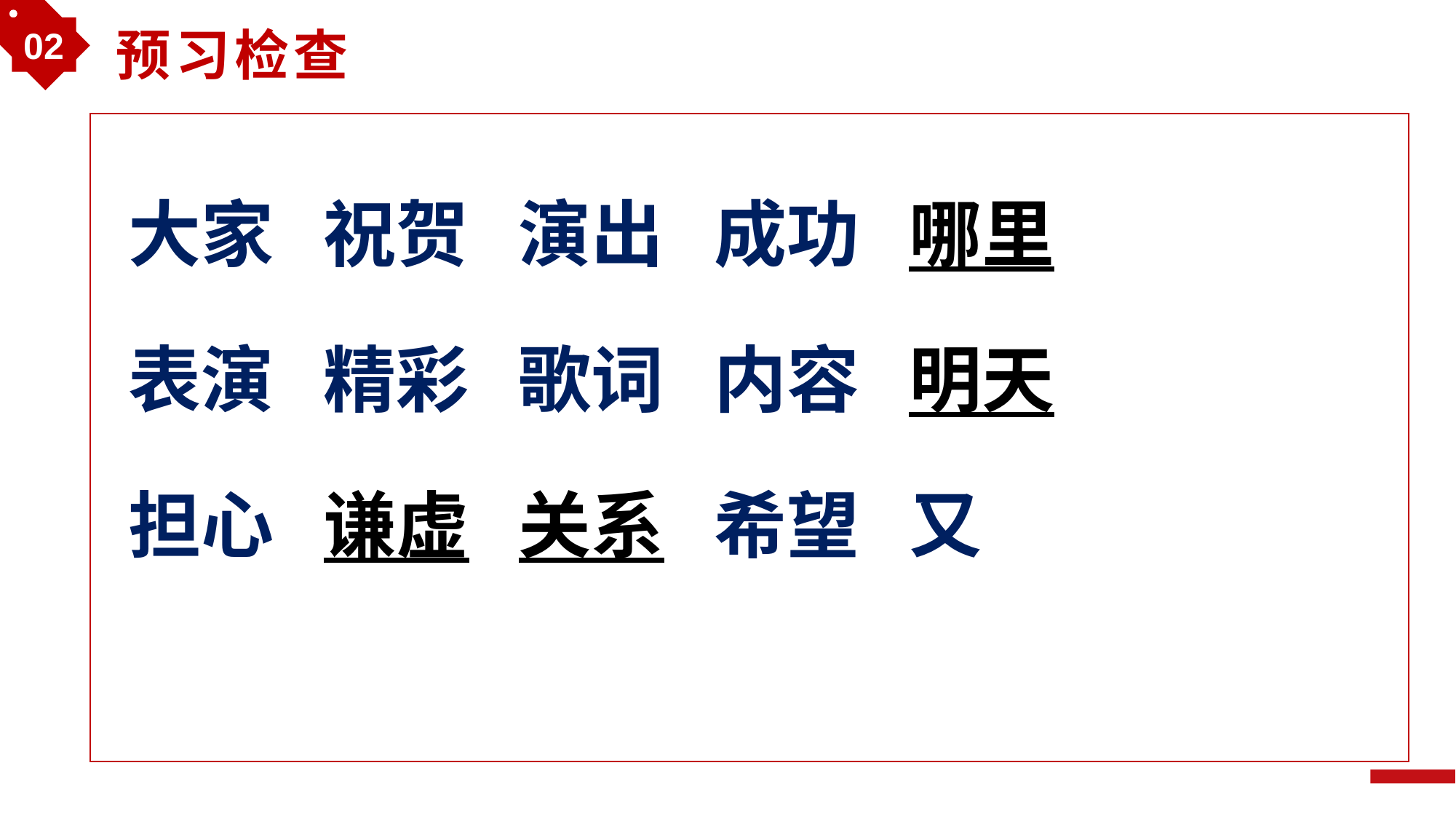

02
预习检查

大家   祝贺   演出   成功   哪里
表演   精彩   歌词   内容   明天
担心   谦虚   关系   希望   又